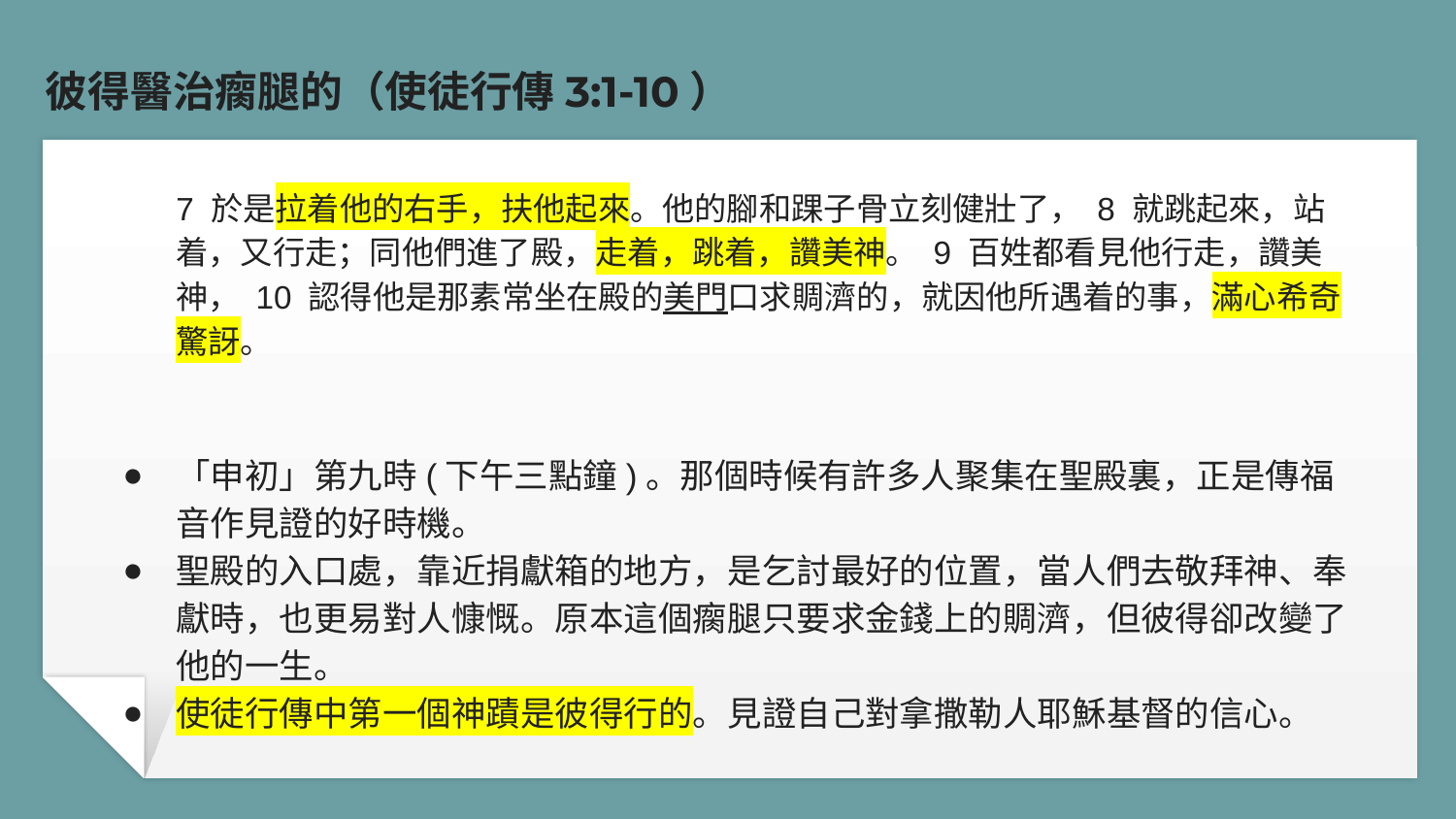

# 彼得醫治瘸腿的（使徒行傳3:1-10）
7 於是拉着他的右手，扶他起來。他的腳和踝子骨立刻健壯了， 8 就跳起來，站着，又行走；同他們進了殿，走着，跳着，讚美神。 9 百姓都看見他行走，讚美神， 10 認得他是那素常坐在殿的美門口求賙濟的，就因他所遇着的事，滿心希奇驚訝。

「申初」第九時(下午三點鐘)。那個時候有許多人聚集在聖殿裏，正是傳福音作見證的好時機。
聖殿的入口處，靠近捐獻箱的地方，是乞討最好的位置，當人們去敬拜神、奉獻時，也更易對人慷慨。原本這個瘸腿只要求金錢上的賙濟，但彼得卻改變了他的一生。
使徒行傳中第一個神蹟是彼得行的。見證自己對拿撒勒人耶穌基督的信心。